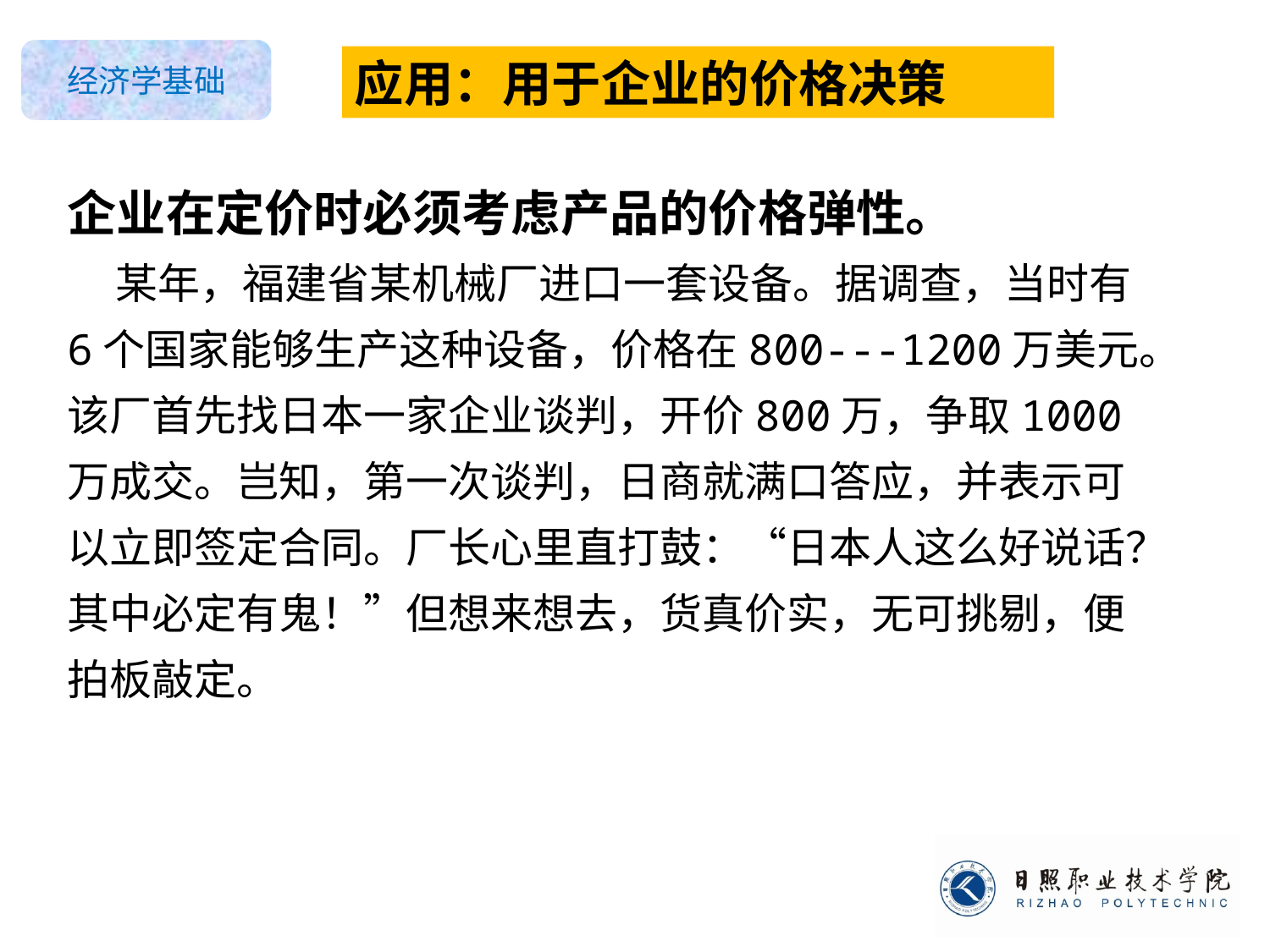

应用：用于企业的价格决策
企业在定价时必须考虑产品的价格弹性。
  某年，福建省某机械厂进口一套设备。据调查，当时有6个国家能够生产这种设备，价格在800---1200万美元。该厂首先找日本一家企业谈判，开价800万，争取1000万成交。岂知，第一次谈判，日商就满口答应，并表示可以立即签定合同。厂长心里直打鼓：“日本人这么好说话？其中必定有鬼！”但想来想去，货真价实，无可挑剔，便拍板敲定。